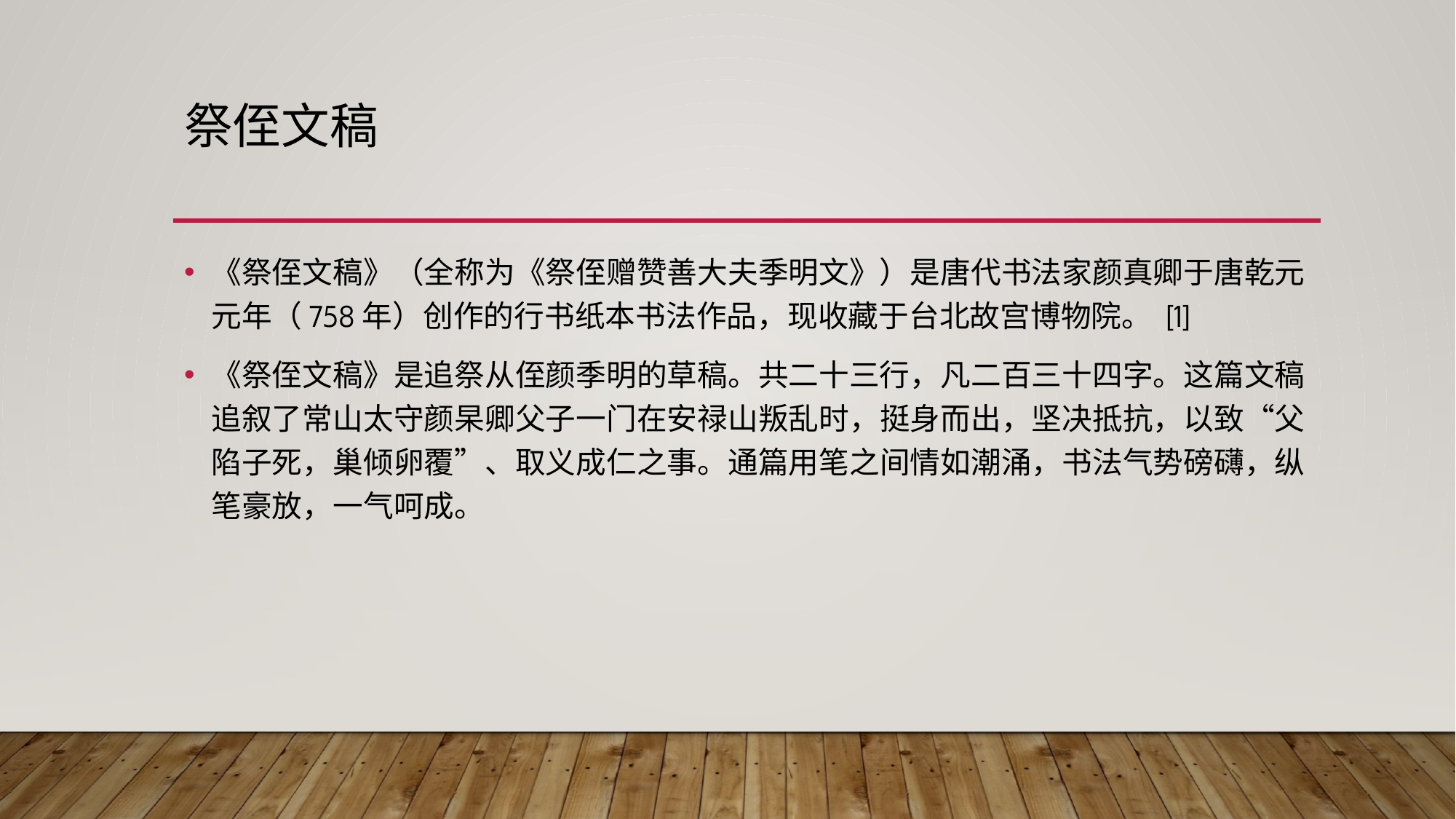

# 祭侄文稿
《祭侄文稿》（全称为《祭侄赠赞善大夫季明文》）是唐代书法家颜真卿于唐乾元元年（758年）创作的行书纸本书法作品，现收藏于台北故宫博物院。 [1]
《祭侄文稿》是追祭从侄颜季明的草稿。共二十三行，凡二百三十四字。这篇文稿追叙了常山太守颜杲卿父子一门在安禄山叛乱时，挺身而出，坚决抵抗，以致“父陷子死，巢倾卵覆”、取义成仁之事。通篇用笔之间情如潮涌，书法气势磅礴，纵笔豪放，一气呵成。